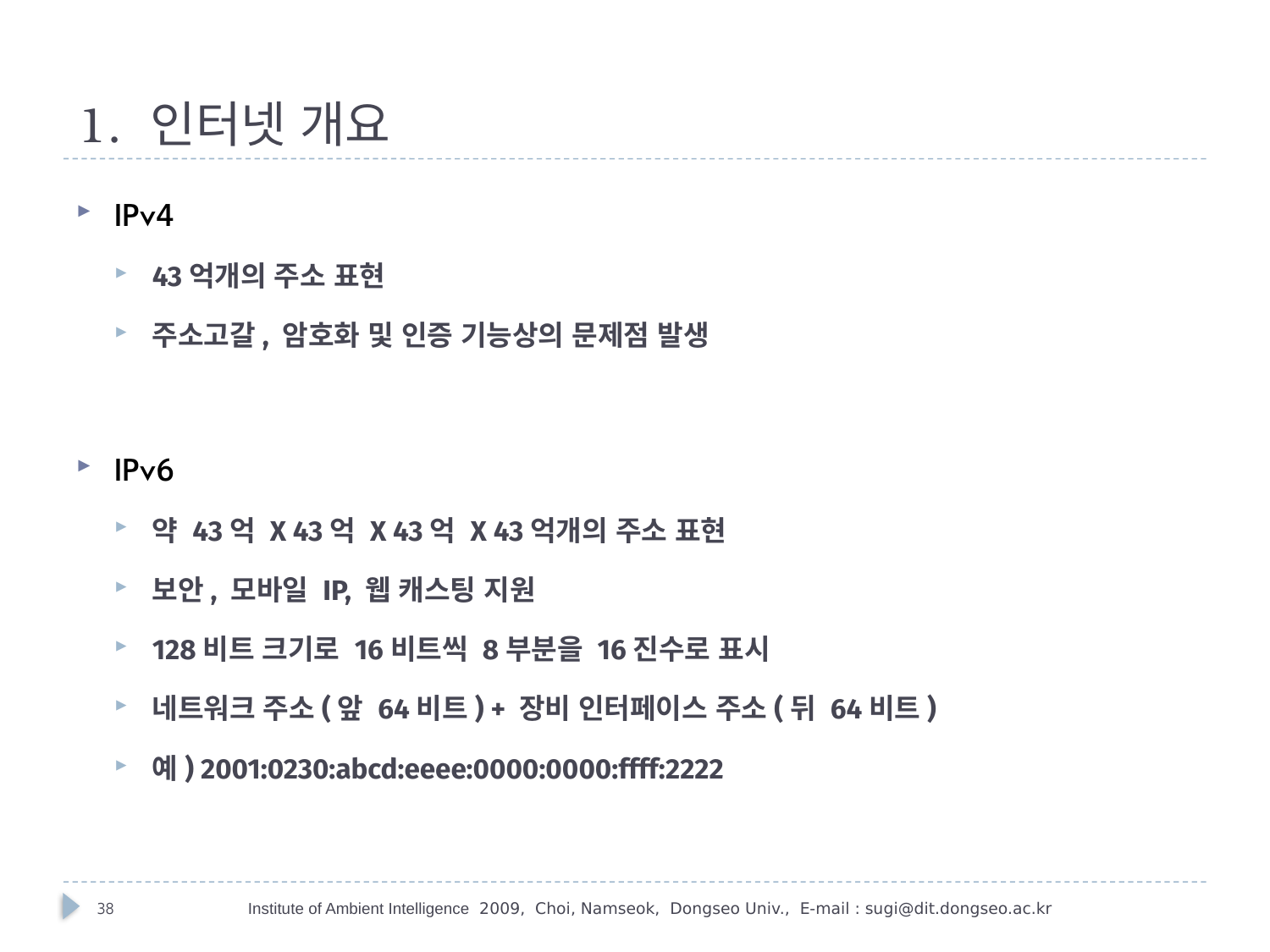

# 1. 인터넷 개요
IPv4
43억개의 주소 표현
주소고갈, 암호화 및 인증 기능상의 문제점 발생

IPv6
약 43억 X 43억 X 43억 X 43억개의 주소 표현
보안, 모바일 IP, 웹 캐스팅 지원
128비트 크기로 16비트씩 8부분을 16진수로 표시
네트워크 주소(앞 64비트) + 장비 인터페이스 주소(뒤 64비트)
예) 2001:0230:abcd:eeee:0000:0000:ffff:2222